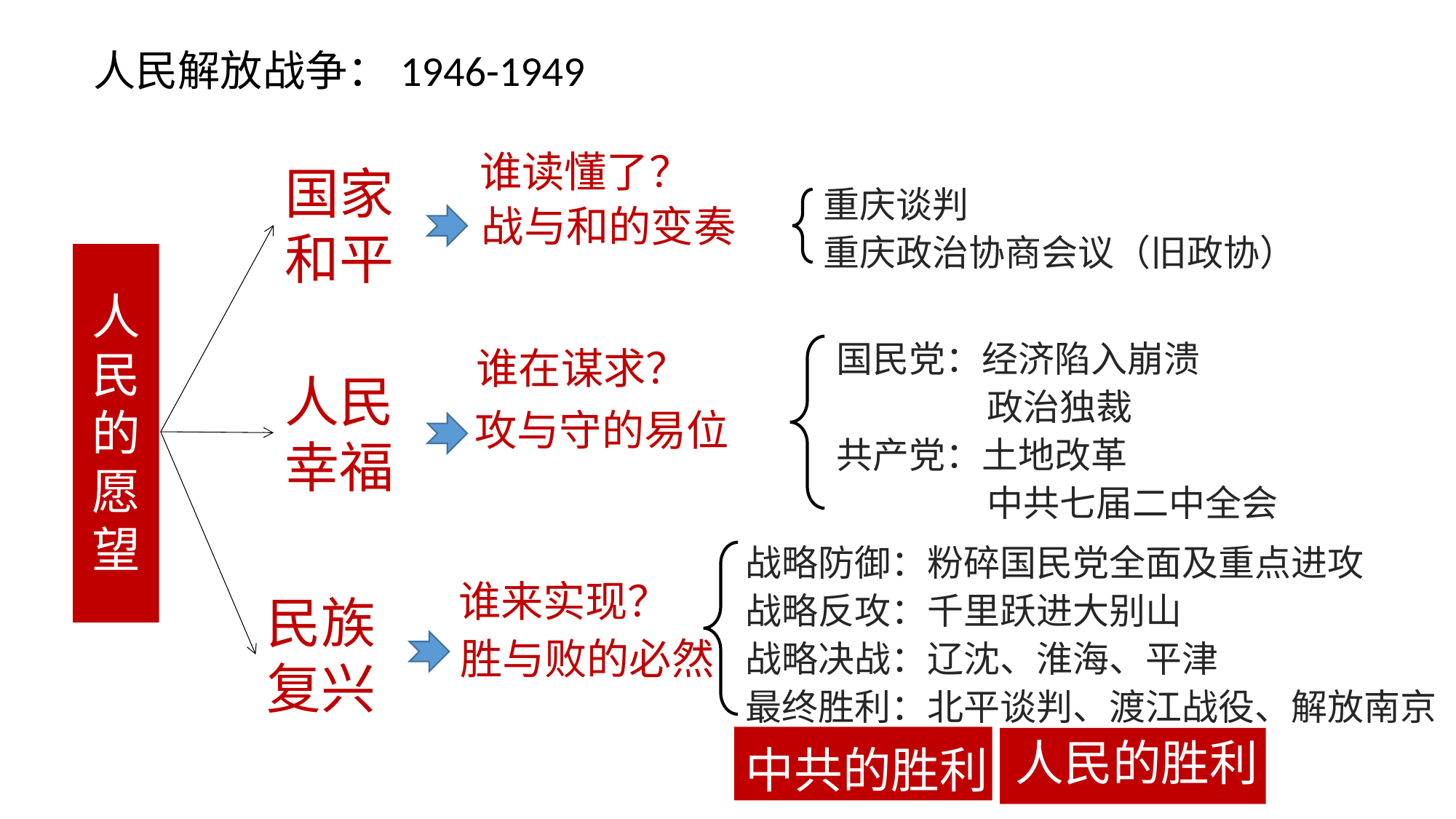

人民解放战争：1946-1949
谁读懂了？
国家
和平
重庆谈判
重庆政治协商会议（旧政协）

战与和的变奏

人民的愿望
国民党：经济陷入崩溃
	    政治独裁
共产党：土地改革
	    中共七届二中全会
谁在谋求？

人民
幸福
攻与守的易位

战略防御：粉碎国民党全面及重点进攻
战略反攻：千里跃进大别山
战略决战：辽沈、淮海、平津
最终胜利：北平谈判、渡江战役、解放南京

谁来实现？
民族
复兴
胜与败的必然

人民的胜利

中共的胜利